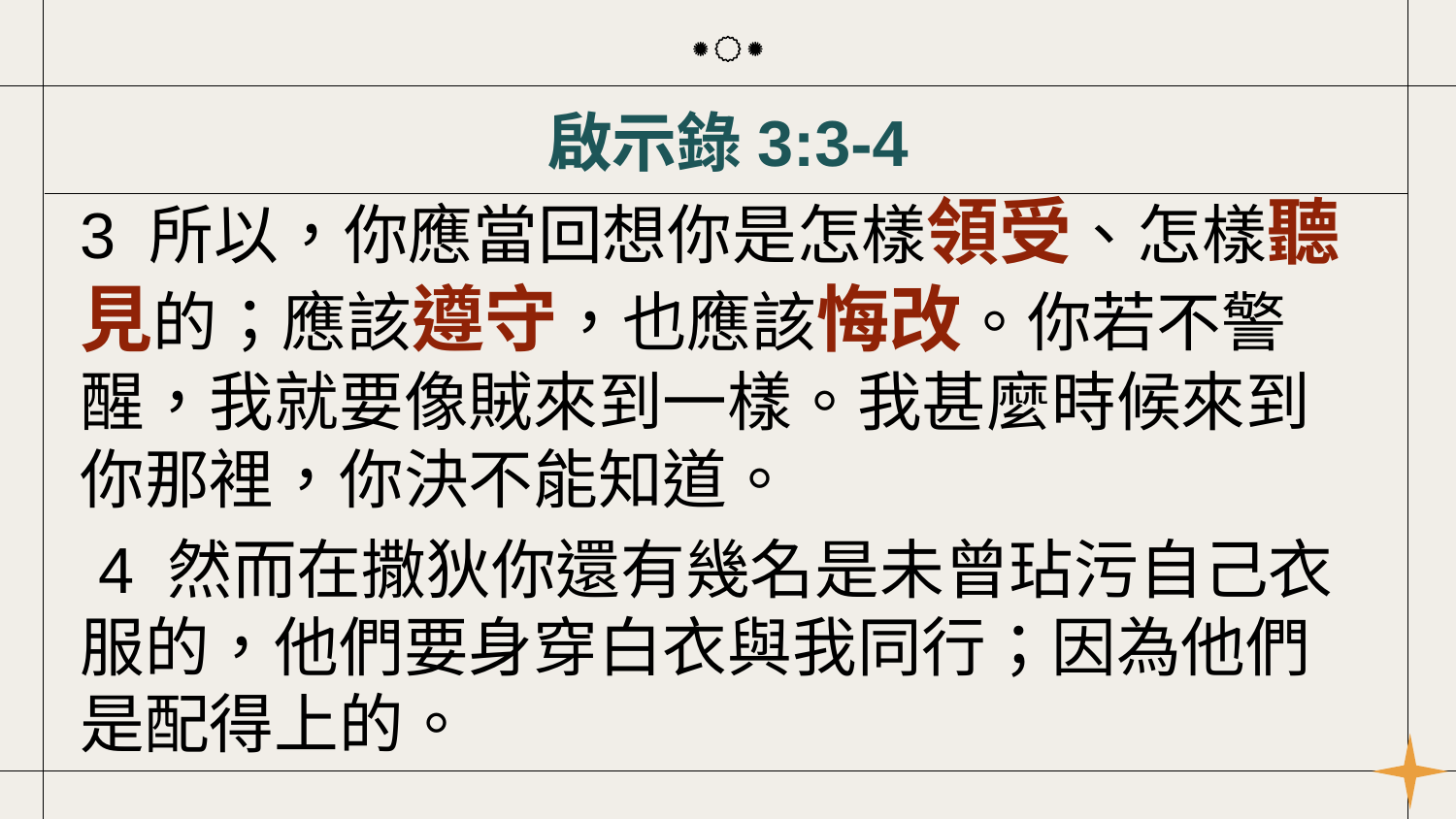

# 啟示錄3:3-4
3 所以，你應當回想你是怎樣領受、怎樣聽見的；應該遵守，也應該悔改。你若不警醒，我就要像賊來到一樣。我甚麼時候來到你那裡，你決不能知道。
 4 然而在撒狄你還有幾名是未曾玷污自己衣服的，他們要身穿白衣與我同行；因為他們是配得上的。